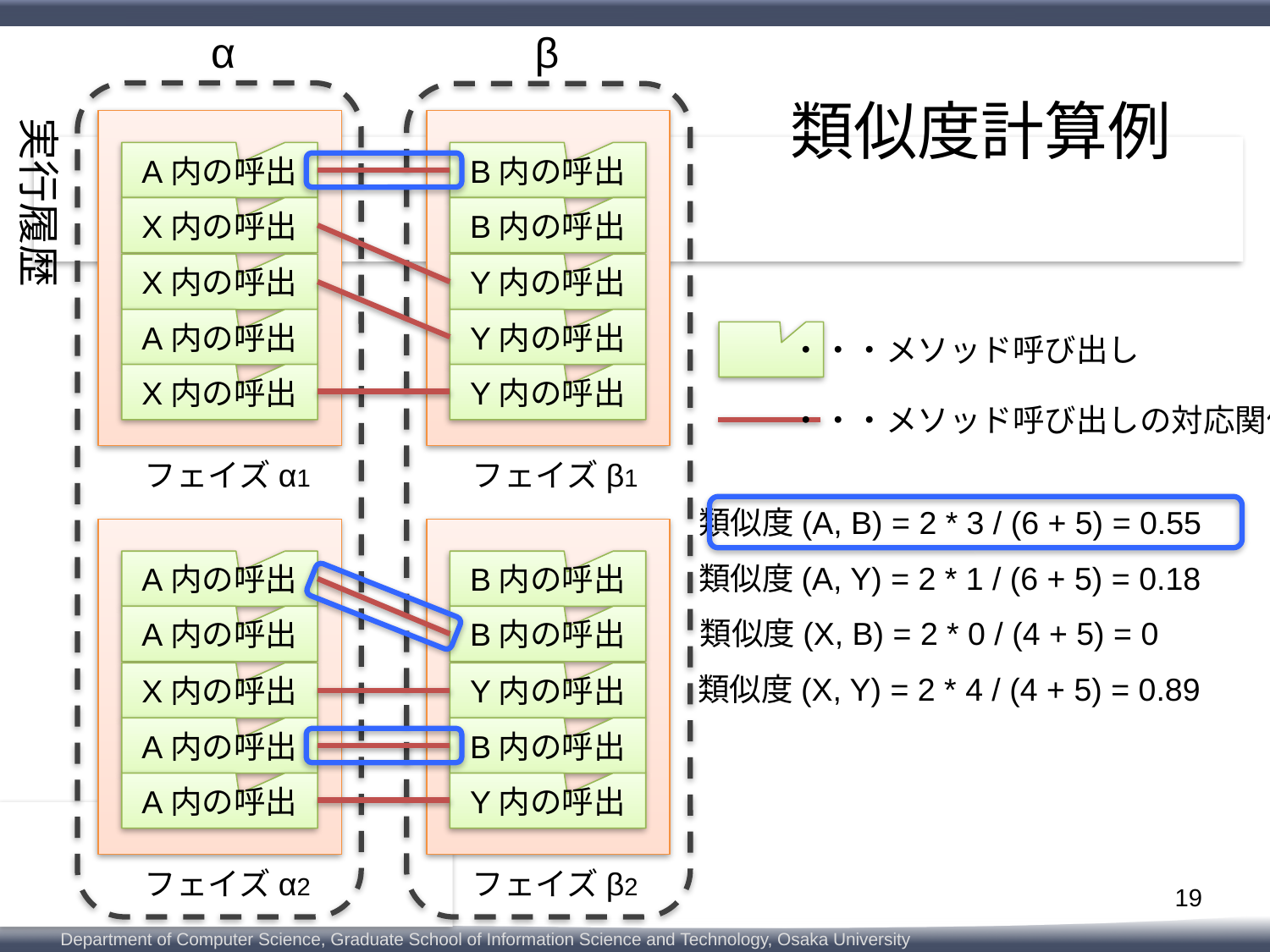

α
β

実行履歴

A内の呼出
B内の呼出
X内の呼出
B内の呼出
X内の呼出
Y内の呼出
A内の呼出
Y内の呼出
X内の呼出
Y内の呼出
フェイズα1
フェイズβ1

A内の呼出
B内の呼出
A内の呼出
B内の呼出
X内の呼出
Y内の呼出
A内の呼出
B内の呼出
A内の呼出
Y内の呼出
フェイズα2
フェイズβ2

・・・メソッド呼び出し
・・・メソッド呼び出しの対応関係

類似度(A, B) = 2 * 3 / (6 + 5) = 0.55
類似度(A, Y) = 2 * 1 / (6 + 5) = 0.18
類似度(X, B) = 2 * 0 / (4 + 5) = 0
類似度(X, Y) = 2 * 4 / (4 + 5) = 0.89
# 類似度計算例

19